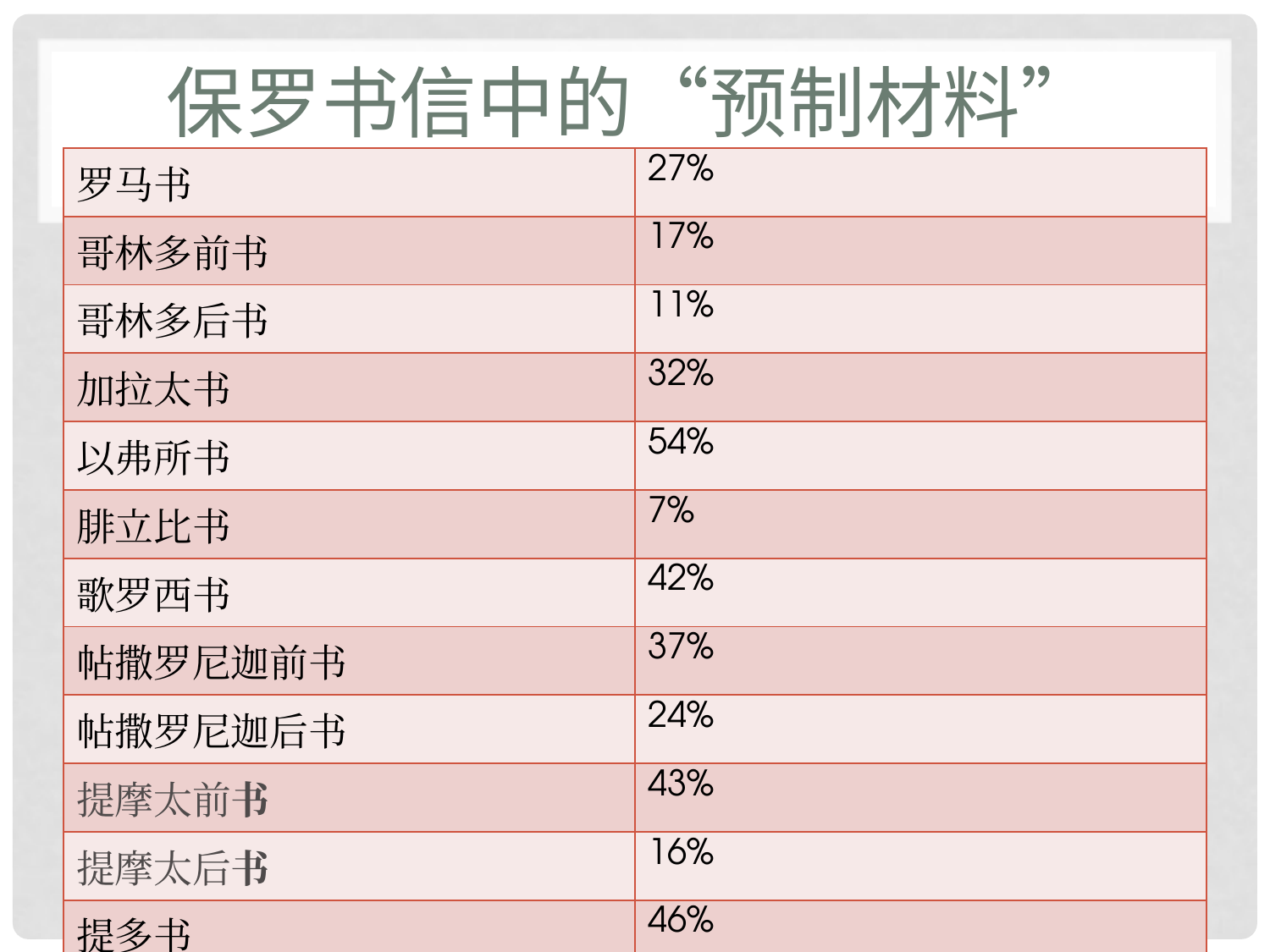

# 保罗书信中的“预制材料”
| 罗马书 | 27% |
| --- | --- |
| 哥林多前书 | 17% |
| 哥林多后书 | 11% |
| 加拉太书 | 32% |
| 以弗所书 | 54% |
| 腓立比书 | 7% |
| 歌罗西书 | 42% |
| 帖撒罗尼迦前书 | 37% |
| 帖撒罗尼迦后书 | 24% |
| 提摩太前书 | 43% |
| 提摩太后书 | 16% |
| 提多书 | 46% |
| 腓利门书 | 0% |